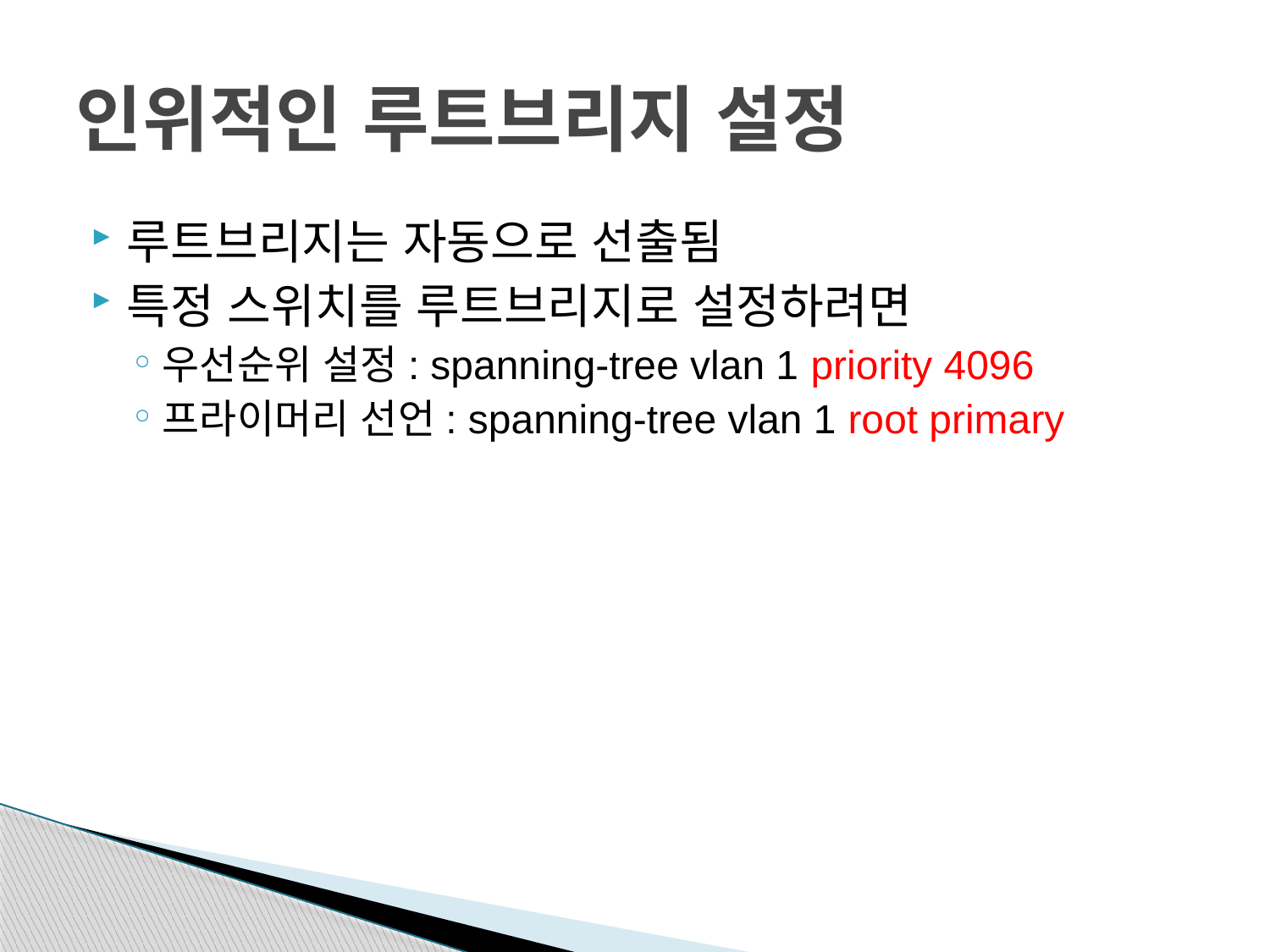

# 인위적인 루트브리지 설정
루트브리지는 자동으로 선출됨
특정 스위치를 루트브리지로 설정하려면
우선순위 설정: spanning-tree vlan 1 priority 4096
프라이머리 선언: spanning-tree vlan 1 root primary